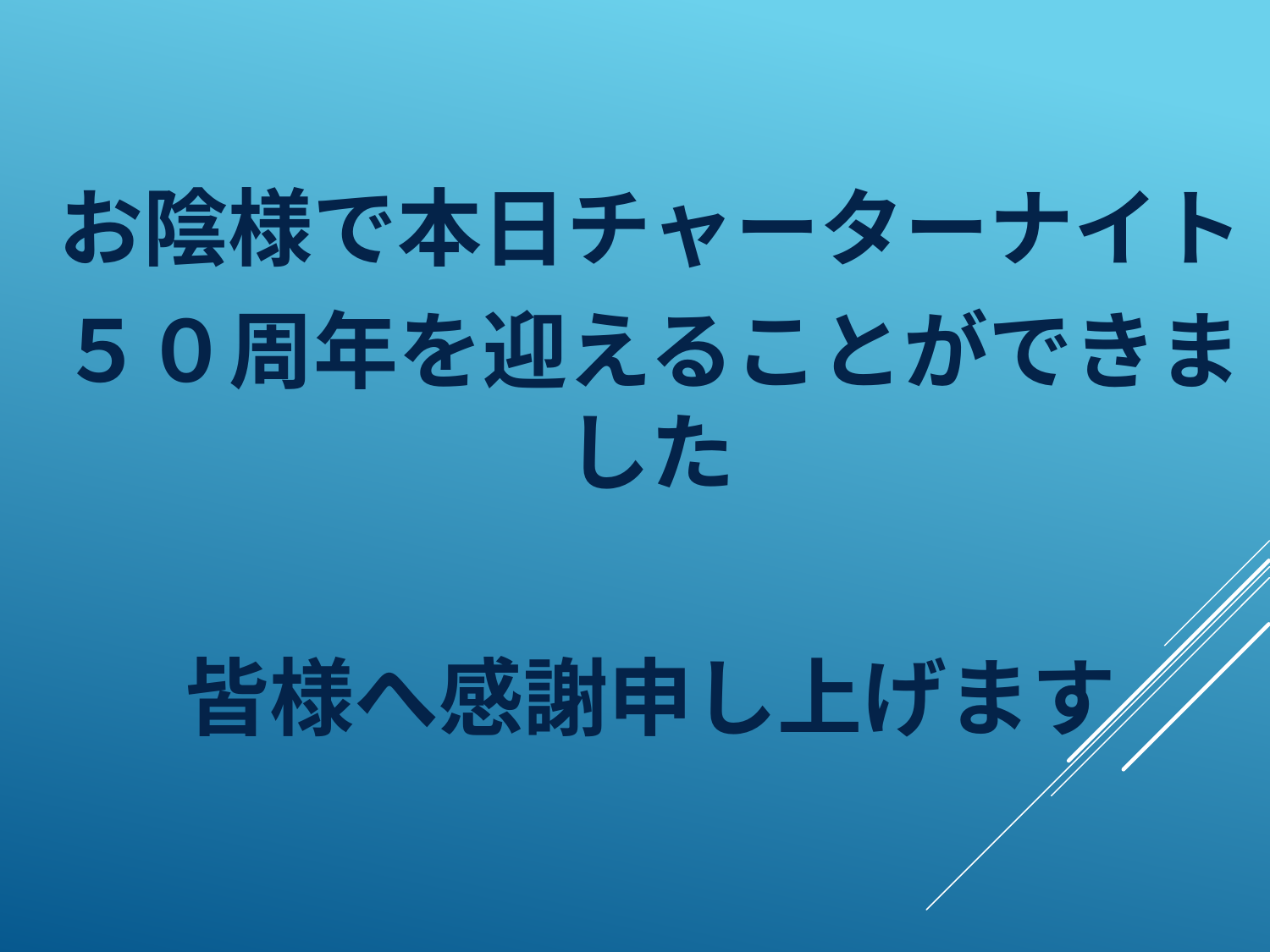

お陰様で本日チャーターナイト
５０周年を迎えることができました

皆様へ感謝申し上げます